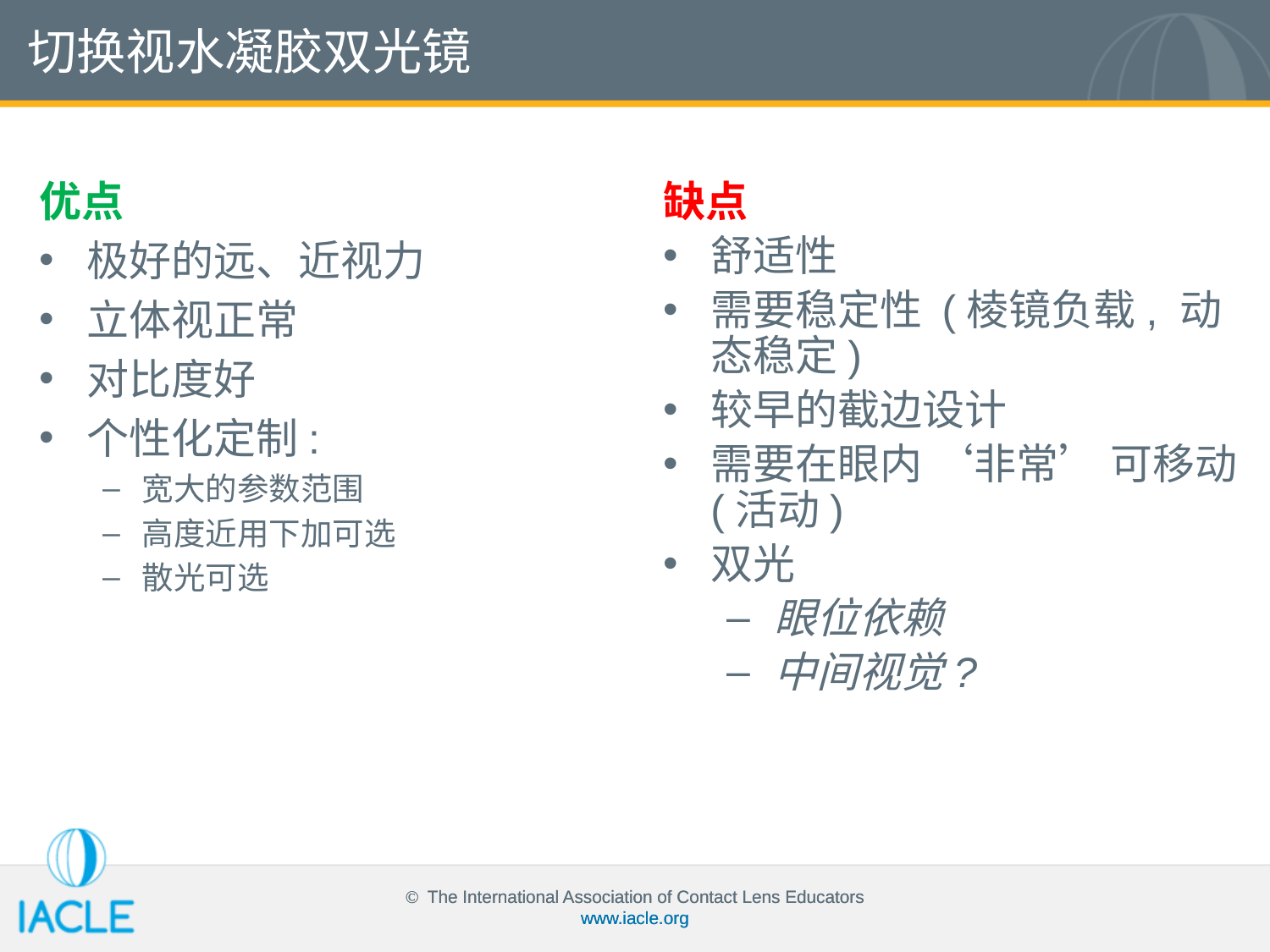

切换视水凝胶双光镜
优点
极好的远、近视力
立体视正常
对比度好
个性化定制:
宽大的参数范围
高度近用下加可选
散光可选

缺点
舒适性
需要稳定性 (棱镜负载, 动态稳定)
较早的截边设计
需要在眼内 ‘非常’ 可移动 (活动)
双光
眼位依赖
中间视觉?